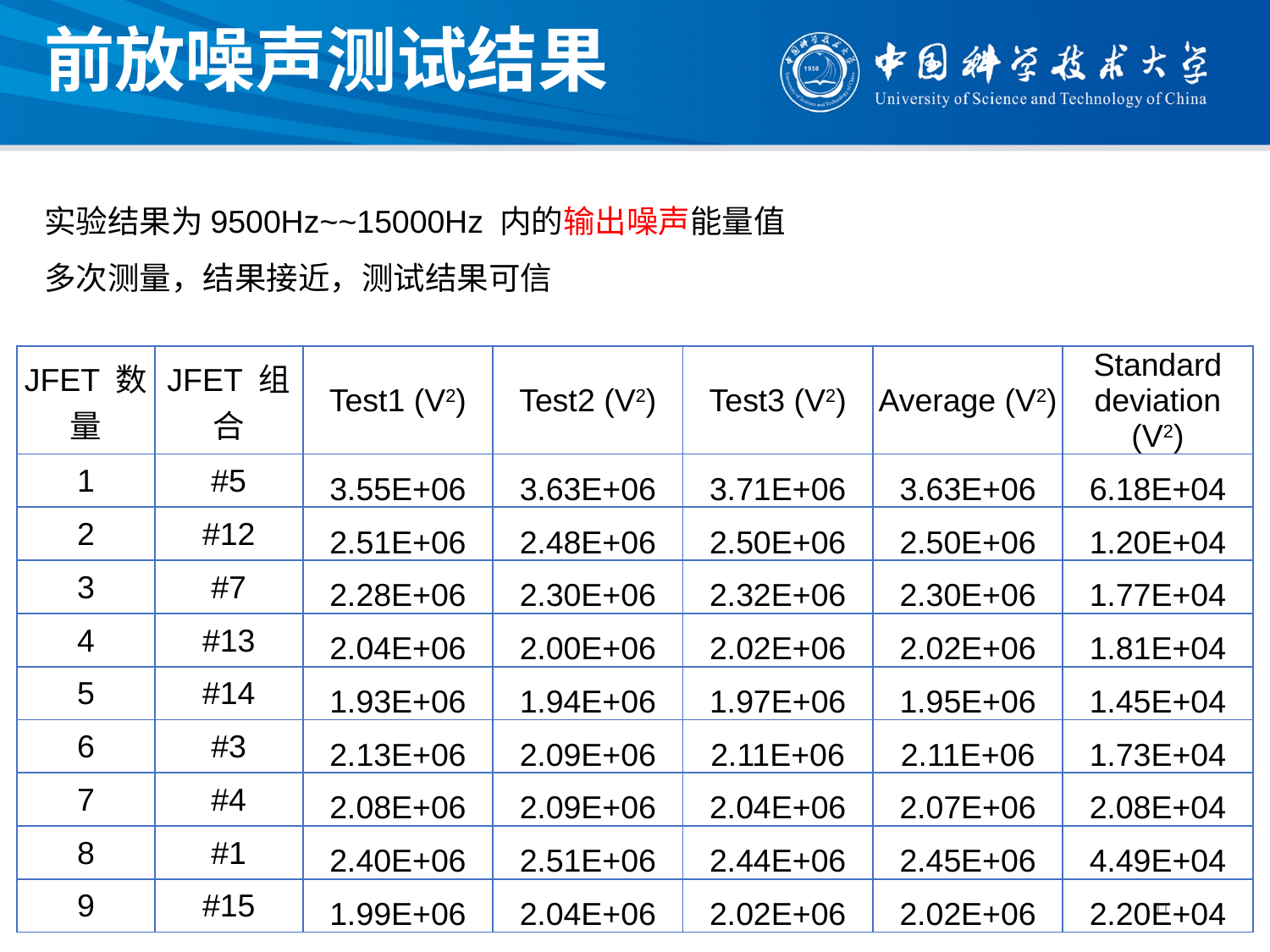

前放噪声测试结果
实验结果为9500Hz~~15000Hz 内的输出噪声能量值
多次测量，结果接近，测试结果可信
| JFET 数量 | JFET 组合 | Test1 (V2) | Test2 (V2) | Test3 (V2) | Average (V2) | Standard deviation (V2) |
| --- | --- | --- | --- | --- | --- | --- |
| 1 | #5 | 3.55E+06 | 3.63E+06 | 3.71E+06 | 3.63E+06 | 6.18E+04 |
| 2 | #12 | 2.51E+06 | 2.48E+06 | 2.50E+06 | 2.50E+06 | 1.20E+04 |
| 3 | #7 | 2.28E+06 | 2.30E+06 | 2.32E+06 | 2.30E+06 | 1.77E+04 |
| 4 | #13 | 2.04E+06 | 2.00E+06 | 2.02E+06 | 2.02E+06 | 1.81E+04 |
| 5 | #14 | 1.93E+06 | 1.94E+06 | 1.97E+06 | 1.95E+06 | 1.45E+04 |
| 6 | #3 | 2.13E+06 | 2.09E+06 | 2.11E+06 | 2.11E+06 | 1.73E+04 |
| 7 | #4 | 2.08E+06 | 2.09E+06 | 2.04E+06 | 2.07E+06 | 2.08E+04 |
| 8 | #1 | 2.40E+06 | 2.51E+06 | 2.44E+06 | 2.45E+06 | 4.49E+04 |
| 9 | #15 | 1.99E+06 | 2.04E+06 | 2.02E+06 | 2.02E+06 | 2.20E+04 |
11